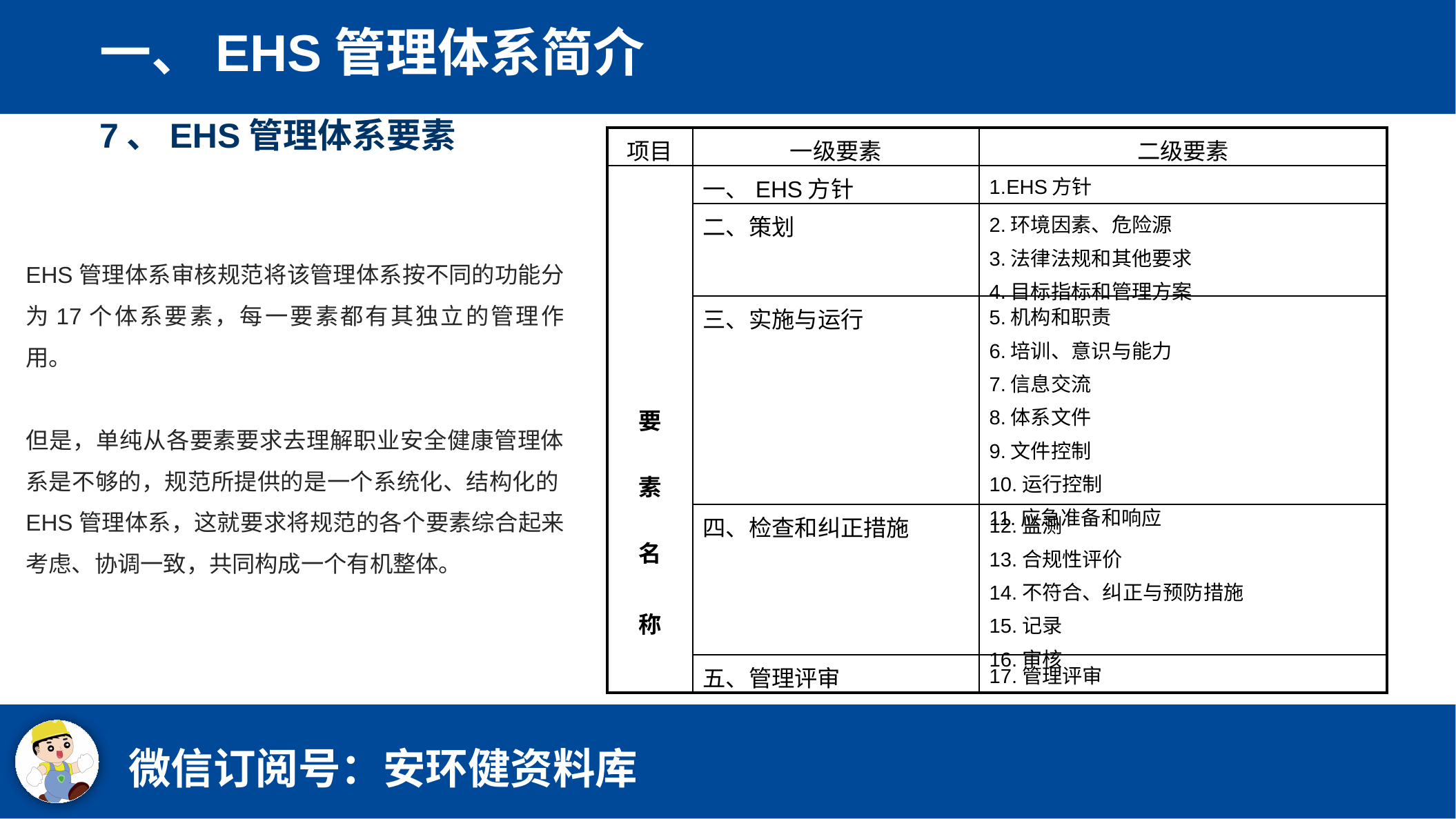

一、EHS管理体系简介
7、EHS管理体系要素
| 项目 | 一级要素 | 二级要素 |
| --- | --- | --- |
| 要 素 名 称 | 一、EHS方针 | 1.EHS方针 |
|  | 二、策划 | 2.环境因素、危险源 3.法律法规和其他要求 4.目标指标和管理方案 |
|  | 三、实施与运行 | 5.机构和职责 6.培训、意识与能力 7.信息交流 8.体系文件 9.文件控制 10.运行控制 11.应急准备和响应 |
|  | 四、检查和纠正措施 | 12.监测 13.合规性评价 14.不符合、纠正与预防措施 15.记录 16.审核 |
|  | 五、管理评审 | 17.管理评审 |
EHS管理体系审核规范将该管理体系按不同的功能分为17个体系要素，每一要素都有其独立的管理作用。

但是，单纯从各要素要求去理解职业安全健康管理体系是不够的，规范所提供的是一个系统化、结构化的EHS管理体系，这就要求将规范的各个要素综合起来考虑、协调一致，共同构成一个有机整体。